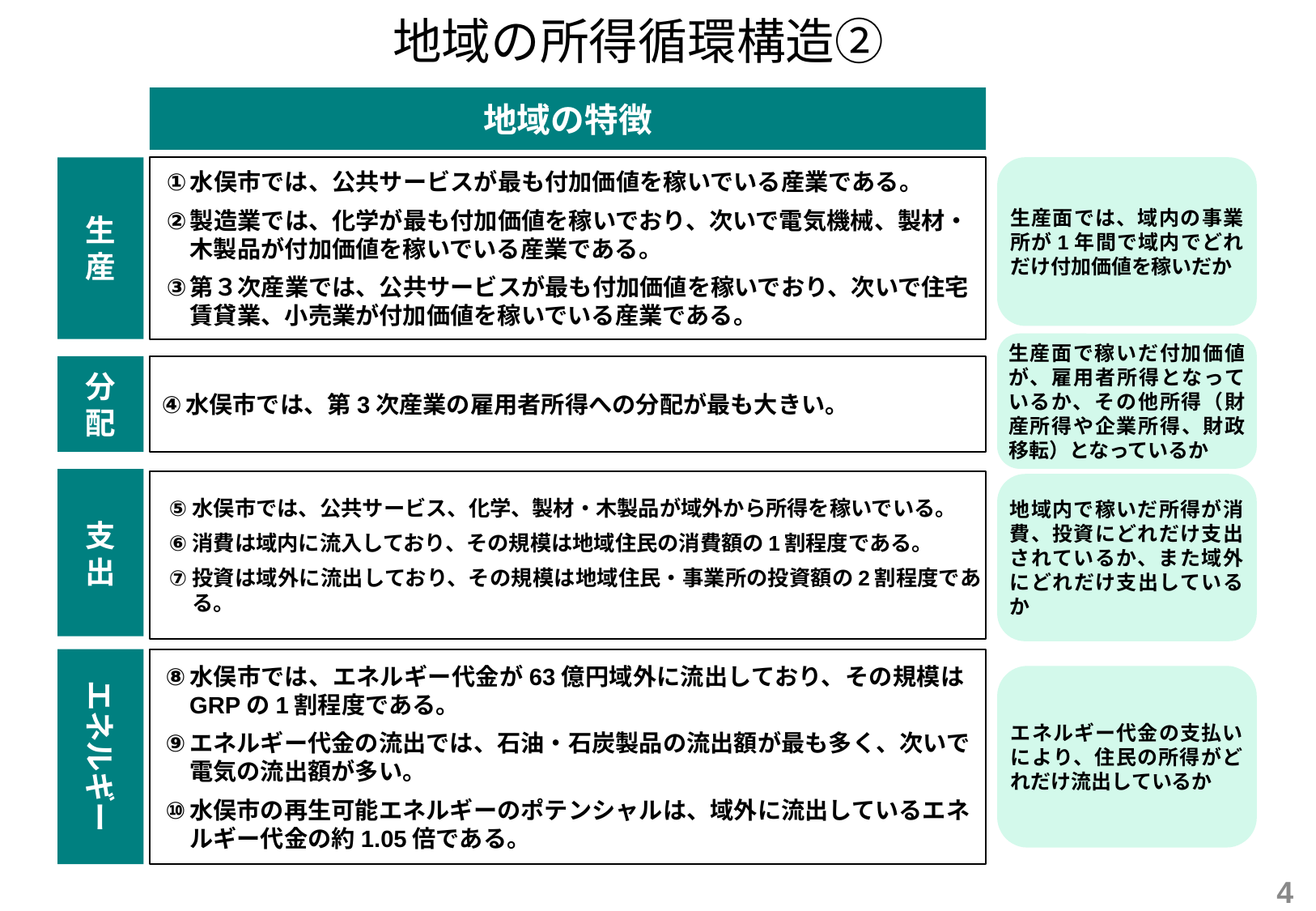

# 地域の所得循環構造②
地域の特徴
生
産
水俣市では、公共サービスが最も付加価値を稼いでいる産業である。
製造業では、化学が最も付加価値を稼いでおり、次いで電気機械、製材・木製品が付加価値を稼いでいる産業である。
第３次産業では、公共サービスが最も付加価値を稼いでおり、次いで住宅賃貸業、小売業が付加価値を稼いでいる産業である。
生産面では、域内の事業所が1年間で域内でどれだけ付加価値を稼いだか
生産面で稼いだ付加価値が、雇用者所得となっているか、その他所得（財産所得や企業所得、財政移転）となっているか
分
配
水俣市では、第3次産業の雇用者所得への分配が最も大きい。
支
出
水俣市では、公共サービス、化学、製材・木製品が域外から所得を稼いでいる。
消費は域内に流入しており、その規模は地域住民の消費額の1割程度である。
投資は域外に流出しており、その規模は地域住民・事業所の投資額の2割程度である。
地域内で稼いだ所得が消費、投資にどれだけ支出されているか、また域外にどれだけ支出しているか
エネルギー
水俣市では、エネルギー代金が63億円域外に流出しており、その規模はGRPの1割程度である。
エネルギー代金の流出では、石油・石炭製品の流出額が最も多く、次いで電気の流出額が多い。
水俣市の再生可能エネルギーのポテンシャルは、域外に流出しているエネルギー代金の約1.05倍である。
エネルギー代金の支払いにより、住民の所得がどれだけ流出しているか
4